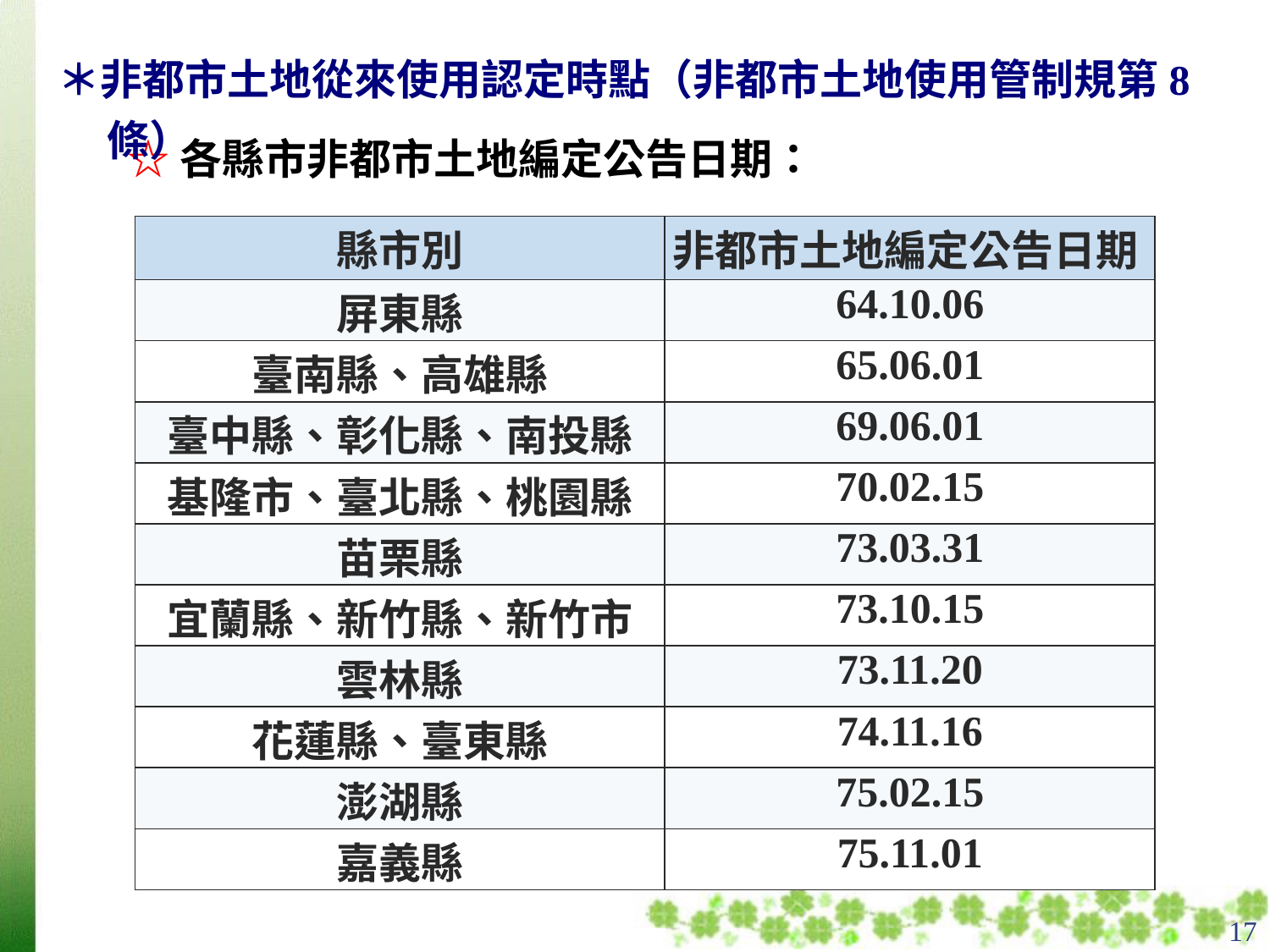

＊非都市土地從來使用認定時點（非都市土地使用管制規第8條）
☆各縣市非都市土地編定公告日期：
| 縣市別 | 非都市土地編定公告日期 |
| --- | --- |
| 屏東縣 | 64.10.06 |
| 臺南縣、高雄縣 | 65.06.01 |
| 臺中縣、彰化縣、南投縣 | 69.06.01 |
| 基隆市、臺北縣、桃園縣 | 70.02.15 |
| 苗栗縣 | 73.03.31 |
| 宜蘭縣、新竹縣、新竹市 | 73.10.15 |
| 雲林縣 | 73.11.20 |
| 花蓮縣、臺東縣 | 74.11.16 |
| 澎湖縣 | 75.02.15 |
| 嘉義縣 | 75.11.01 |
17